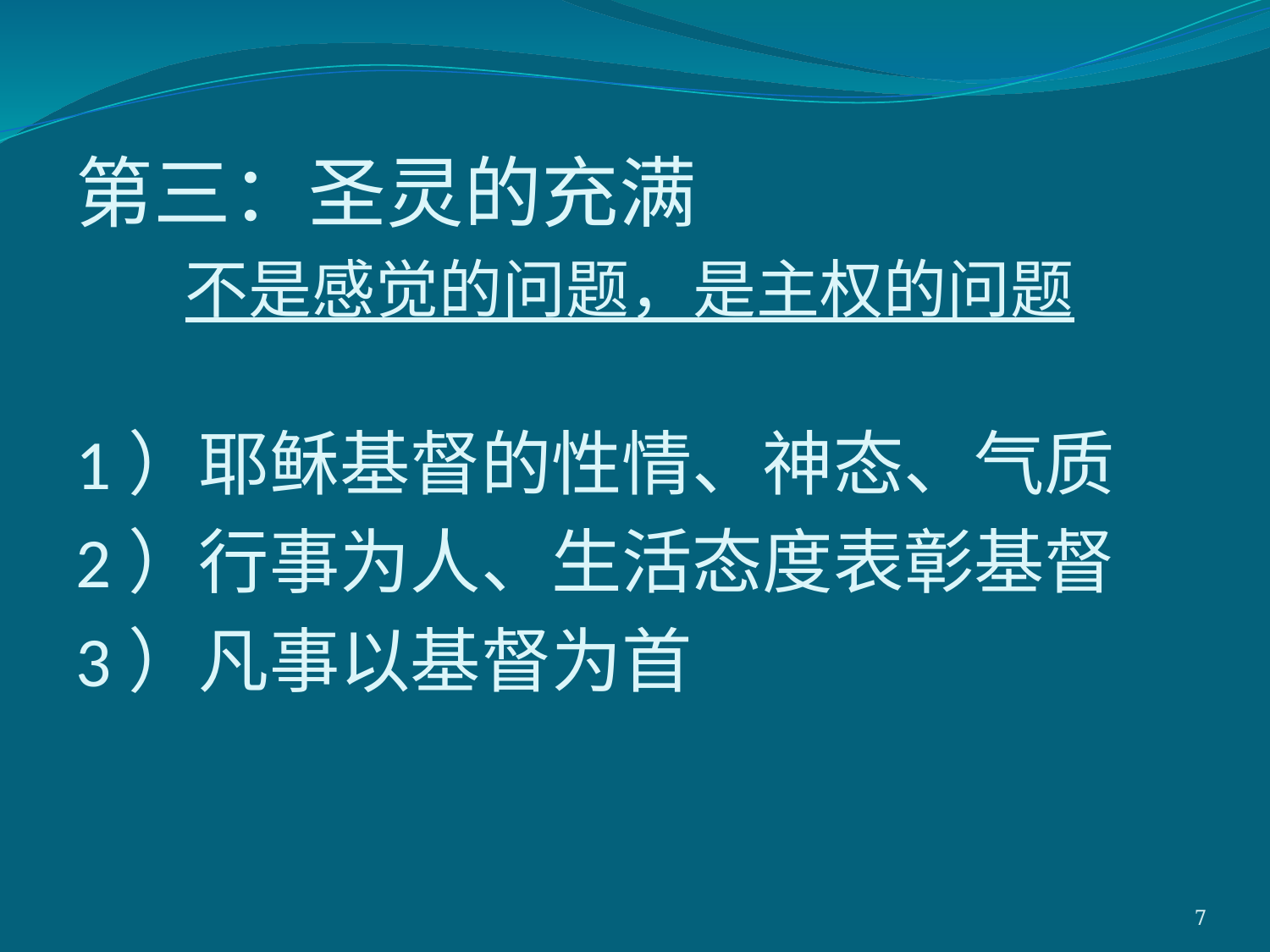

第三：圣灵的充满
不是感觉的问题，是主权的问题

1）耶稣基督的性情、神态、气质
2）行事为人、生活态度表彰基督
3）凡事以基督为首
7